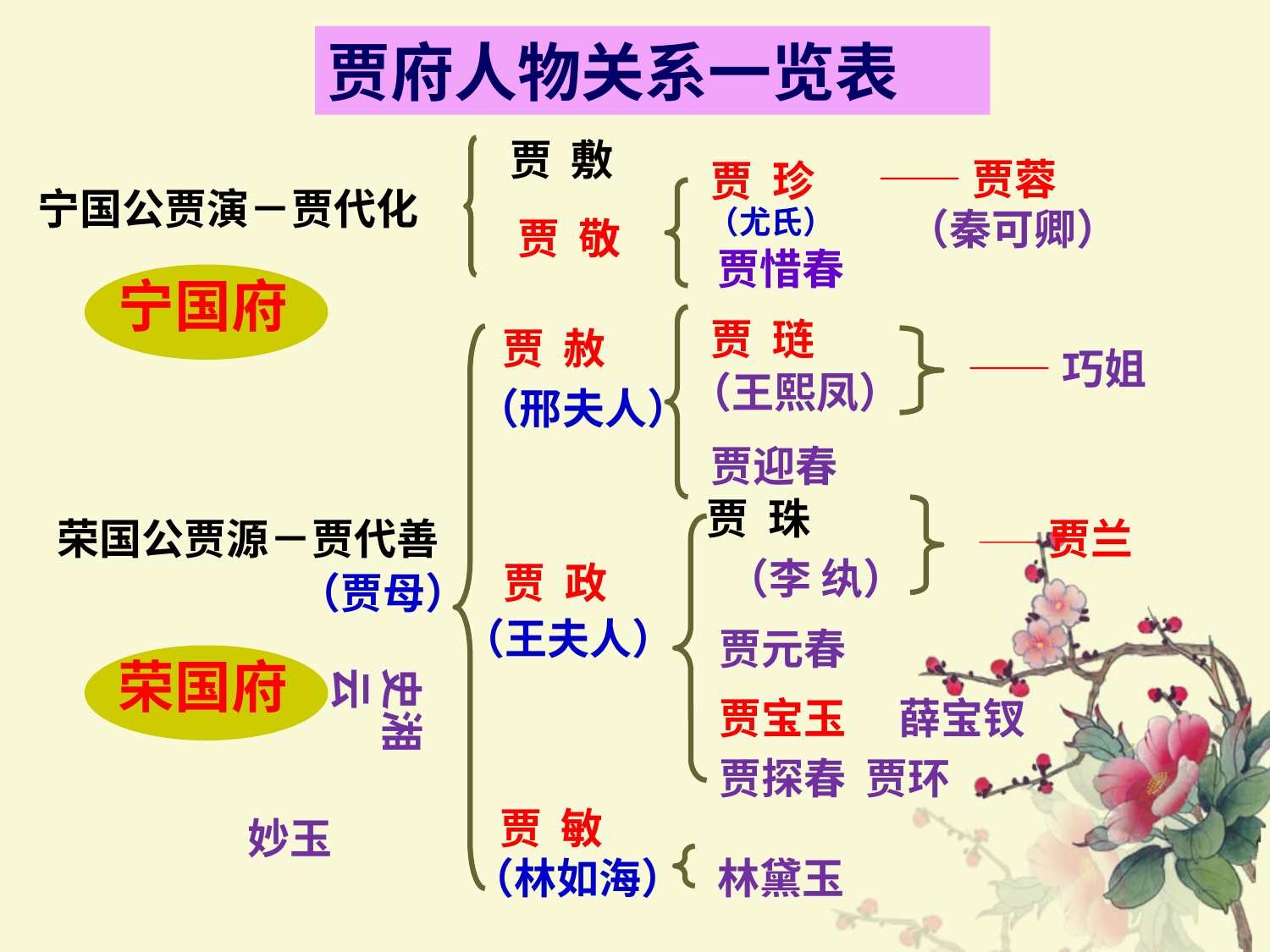

贾府人物关系一览表
贾  敷

——贾蓉
贾  珍
宁国公贾演－贾代化

（尤氏）
（秦可卿）
贾  敬
贾惜春

宁国府

贾  琏
 贾  赦

——巧姐

（王熙凤）

（邢夫人）
贾迎春

  贾  珠

荣国公贾源－贾代善
——贾兰

   （李 纨）
 贾  政
（贾母）
 （王夫人）
  贾元春

荣国府
史湘云
  贾宝玉

薛宝钗
  贾探春  贾环

  贾  敏
妙玉

 （林如海）
 林黛玉